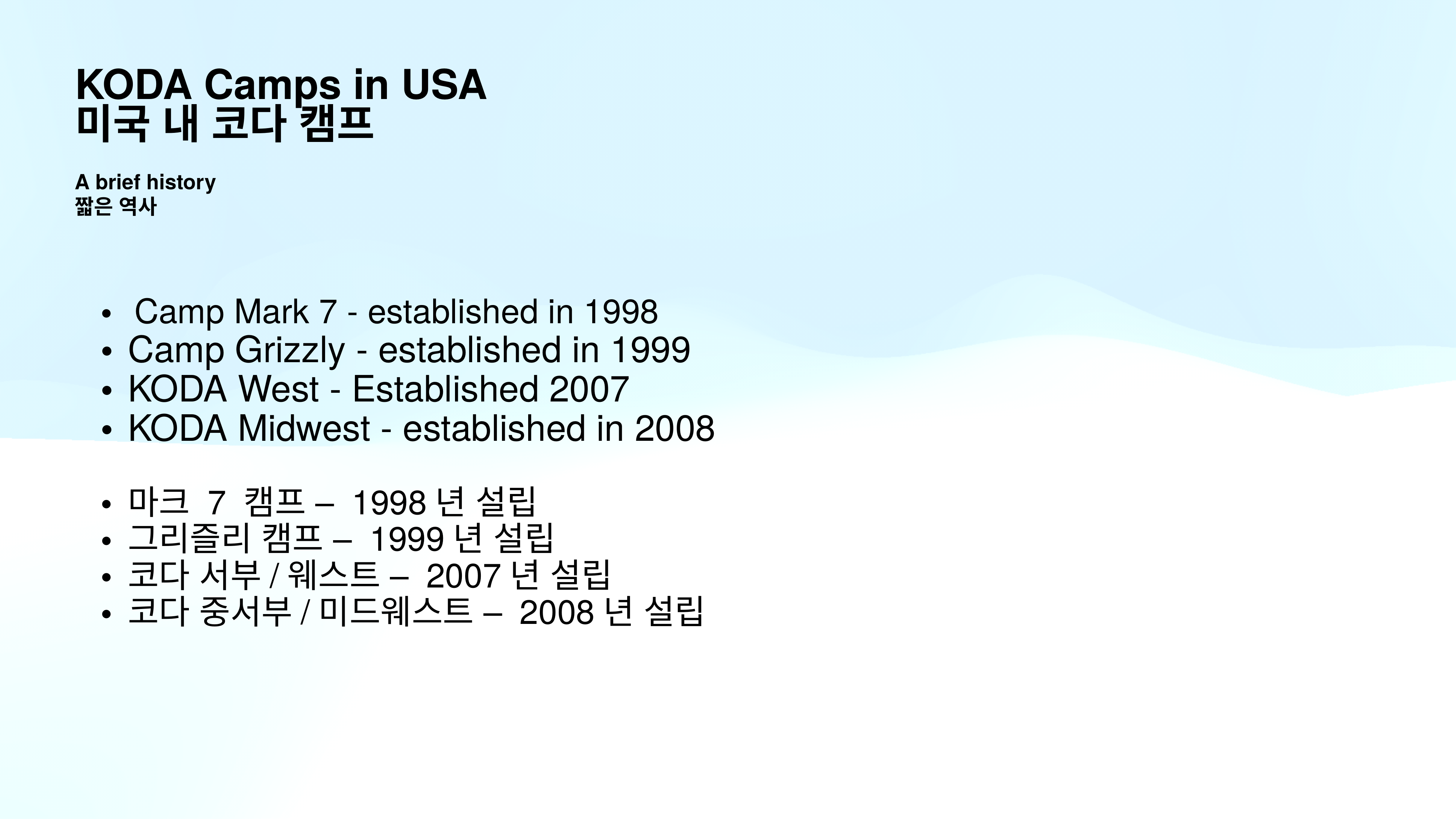

# KODA Camps in USA
미국 내 코다 캠프
A brief history
짧은 역사
Camp Mark 7 - established in 1998
Camp Grizzly - established in 1999
KODA West - Established 2007
KODA Midwest - established in 2008

마크 7 캠프 – 1998년 설립
그리즐리 캠프 – 1999년 설립
코다 서부/웨스트 – 2007년 설립
코다 중서부/미드웨스트 – 2008년 설립